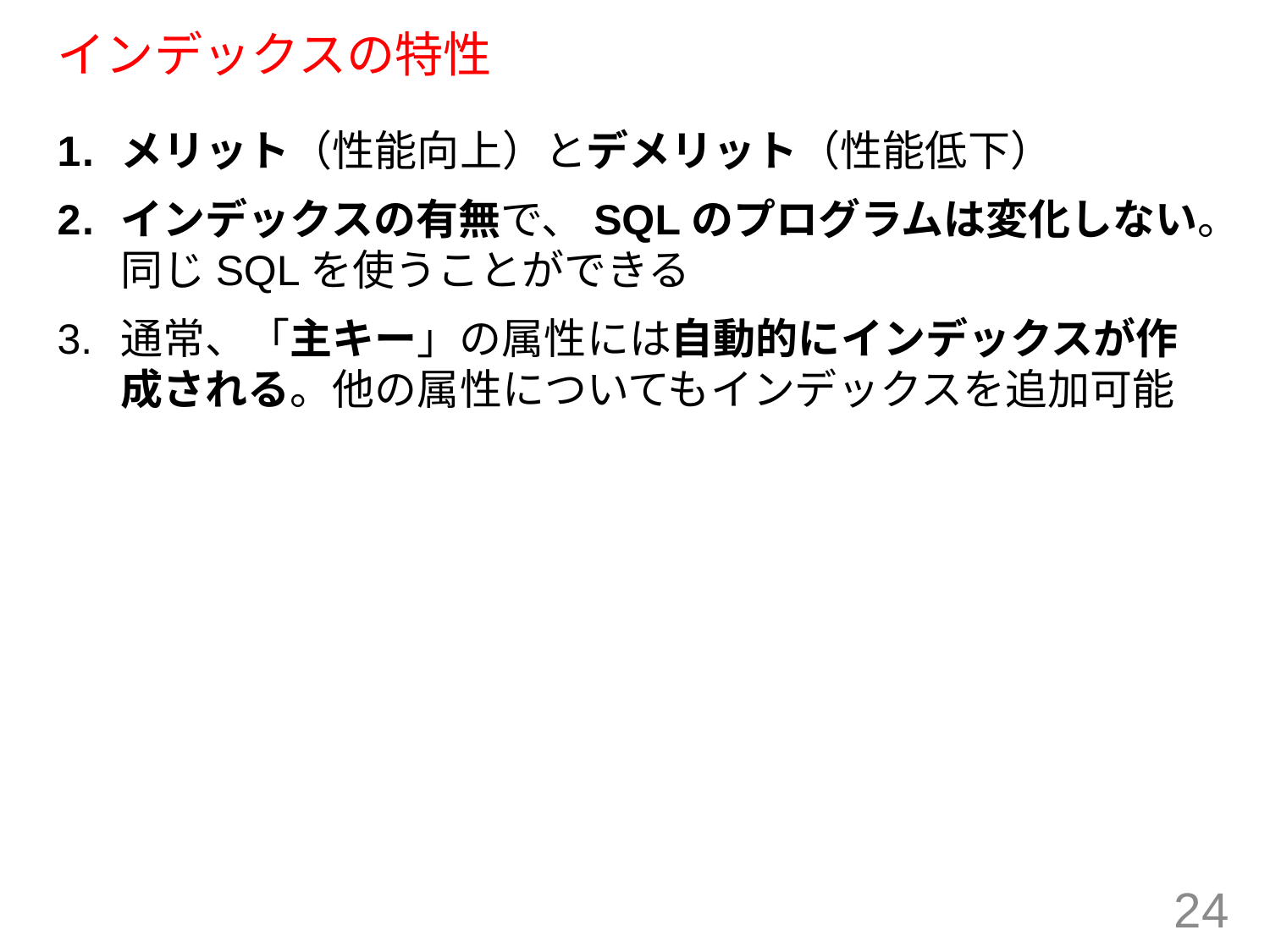

# インデックスの特性
メリット（性能向上）とデメリット（性能低下）
インデックスの有無で、SQLのプログラムは変化しない。同じSQLを使うことができる
通常、「主キー」の属性には自動的にインデックスが作成される。他の属性についてもインデックスを追加可能
24